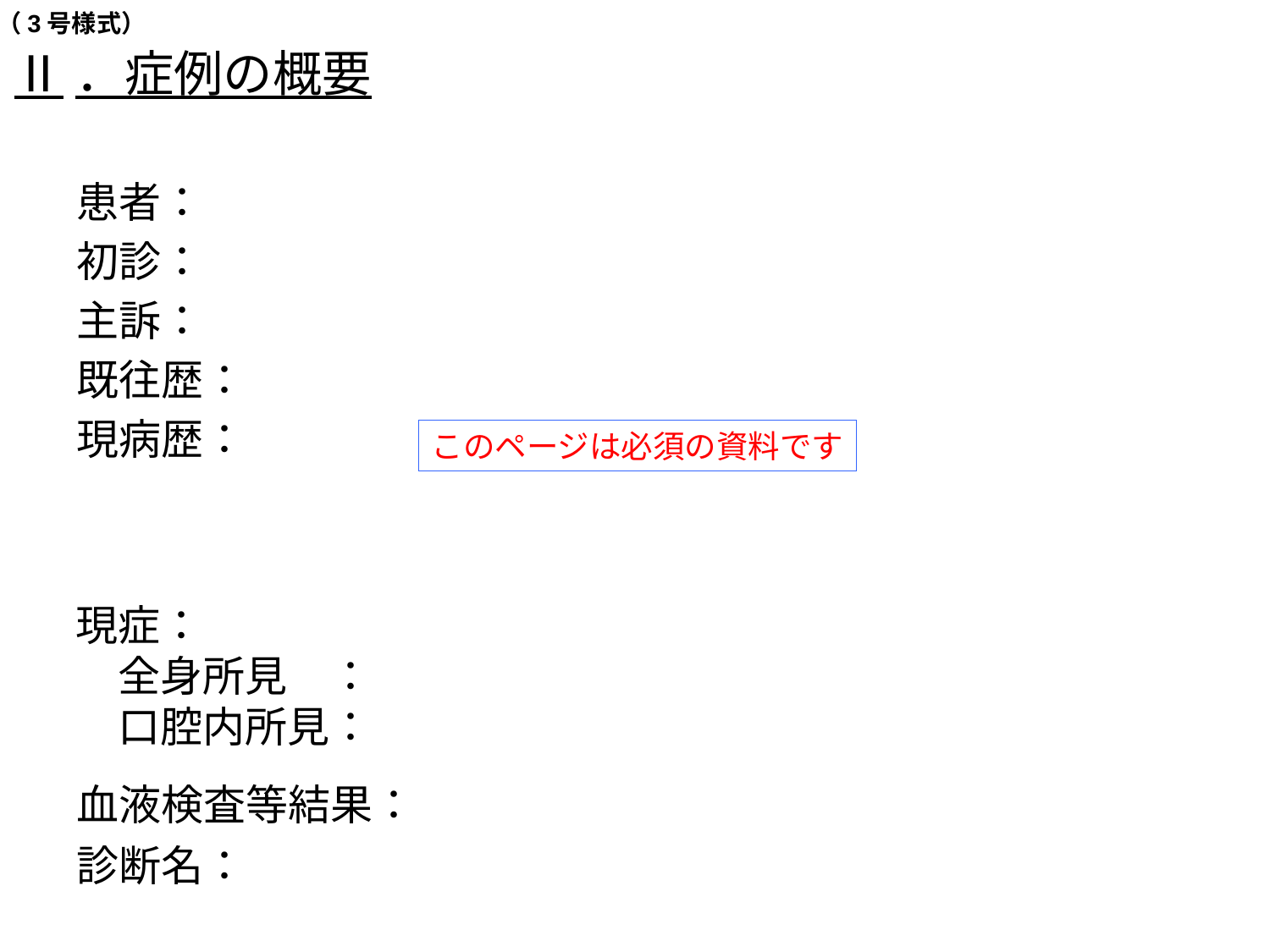

（3号様式）
Ⅱ．症例の概要
患者：
初診：
主訴：
既往歴：
現病歴：

このページは必須の資料です
現症：
　全身所見　：
　口腔内所見：
血液検査等結果：
診断名：